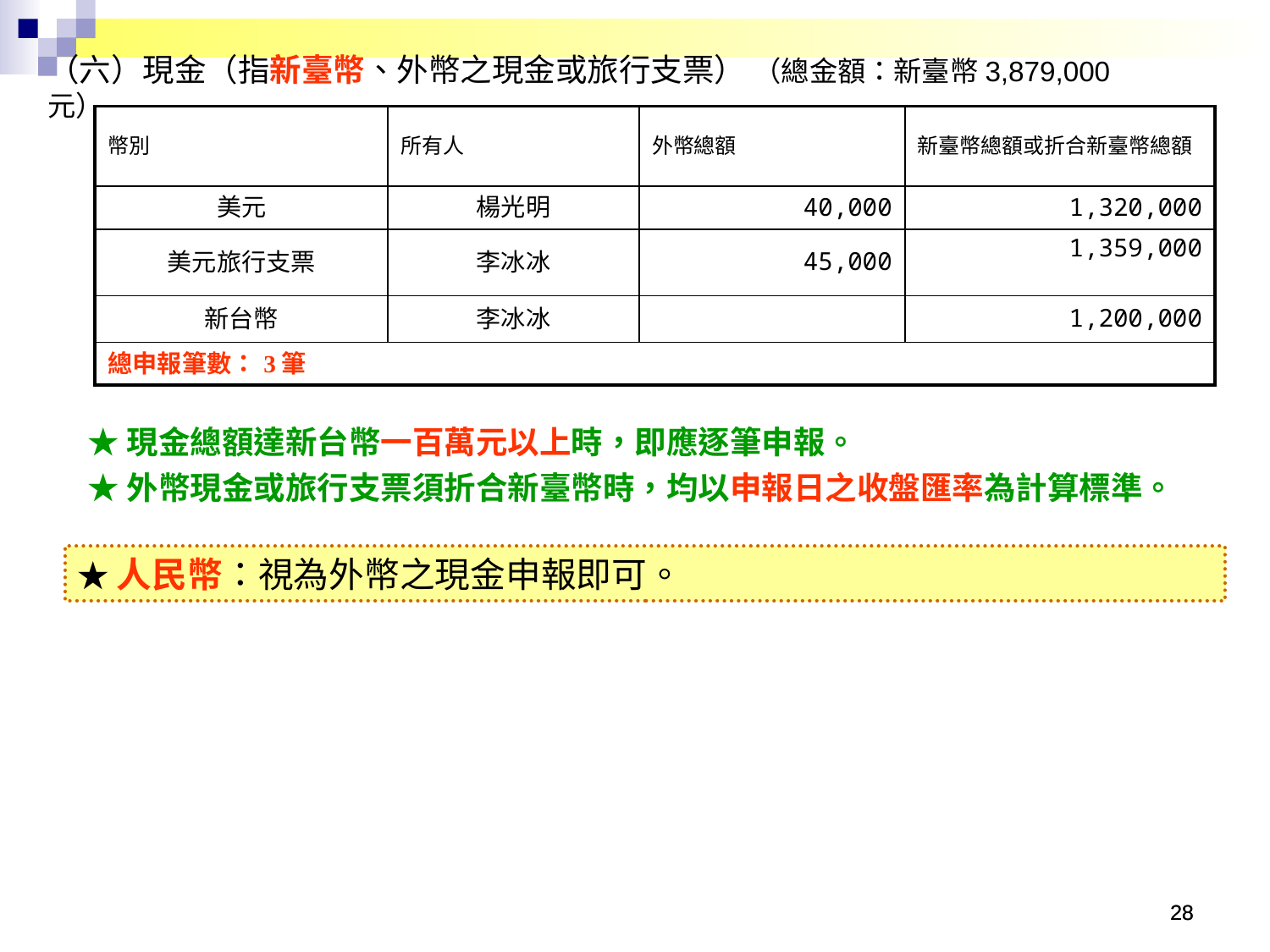

（六）現金（指新臺幣、外幣之現金或旅行支票） （總金額：新臺幣3,879,000元）
| 幣別 | 所有人 | 外幣總額 | 新臺幣總額或折合新臺幣總額 |
| --- | --- | --- | --- |
| 美元 | 楊光明 | 40,000 | 1,320,000 |
| 美元旅行支票 | 李冰冰 | 45,000 | 1,359,000 |
| 新台幣 | 李冰冰 |  | 1,200,000 |
| 總申報筆數：3筆 |  |  |  |
★現金總額達新台幣一百萬元以上時，即應逐筆申報。
★外幣現金或旅行支票須折合新臺幣時，均以申報日之收盤匯率為計算標準。
★人民幣：視為外幣之現金申報即可。
28
28